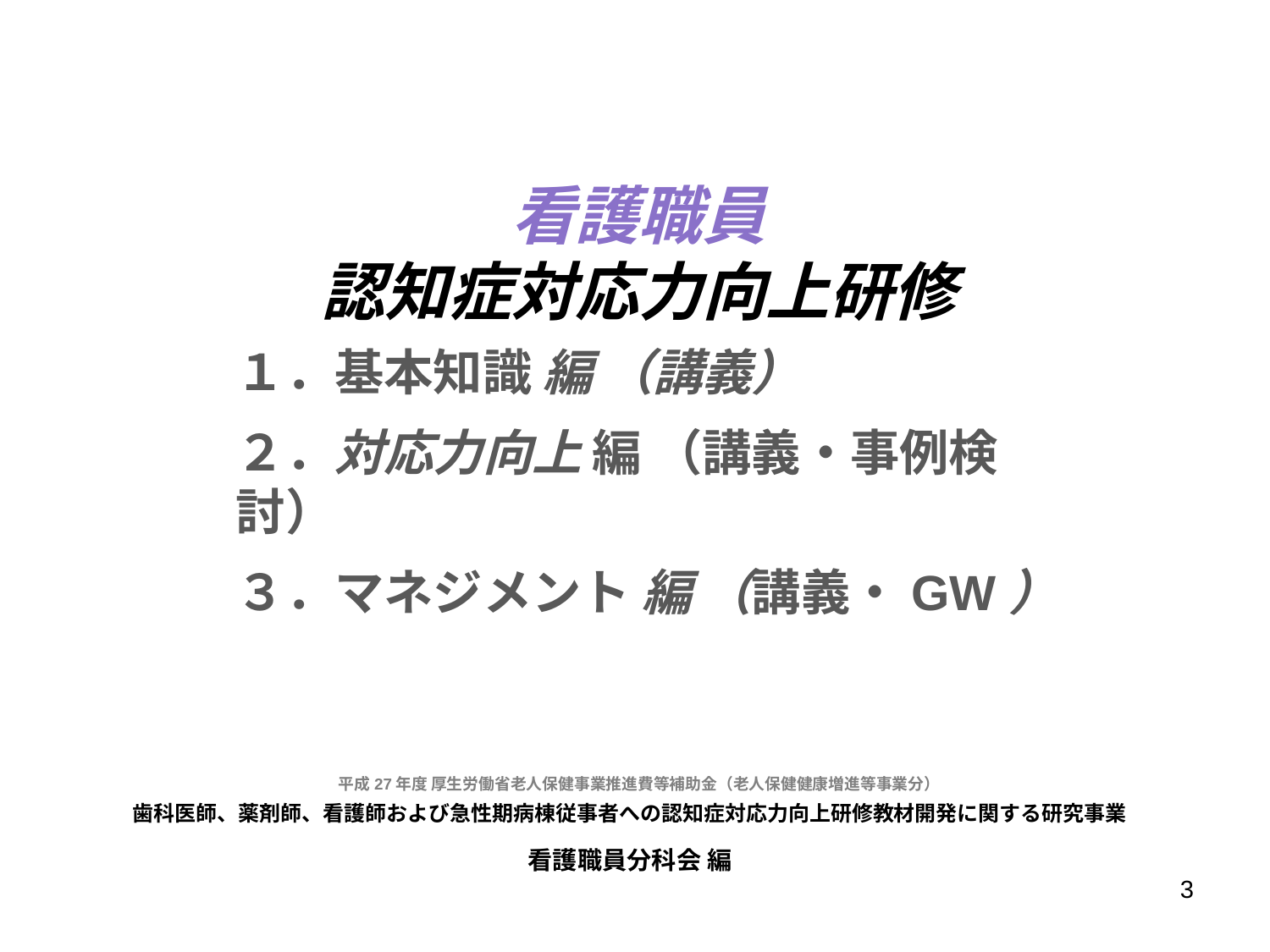

看護職員
認知症対応力向上研修
１．基本知識 編 （講義）
２．対応力向上 編 （講義・事例検討）
３．マネジメント 編 （講義・GW）
平成27年度 厚生労働省老人保健事業推進費等補助金（老人保健健康増進等事業分）
歯科医師、薬剤師、看護師および急性期病棟従事者への認知症対応力向上研修教材開発に関する研究事業
看護職員分科会 編
3